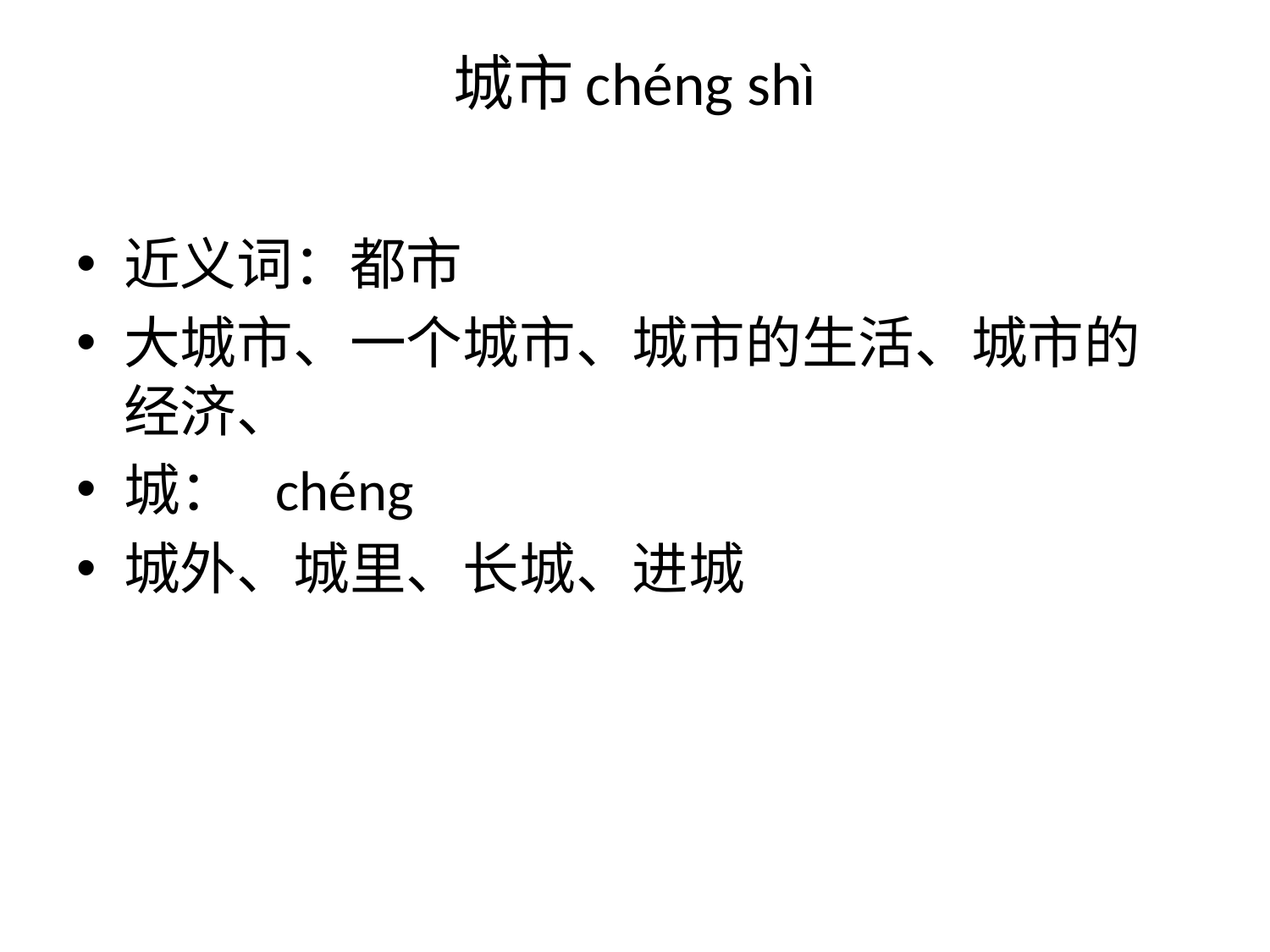

# 城市chéng shì
近义词：都市
大城市、一个城市、城市的生活、城市的经济、
城：  chéng
城外、城里、长城、进城